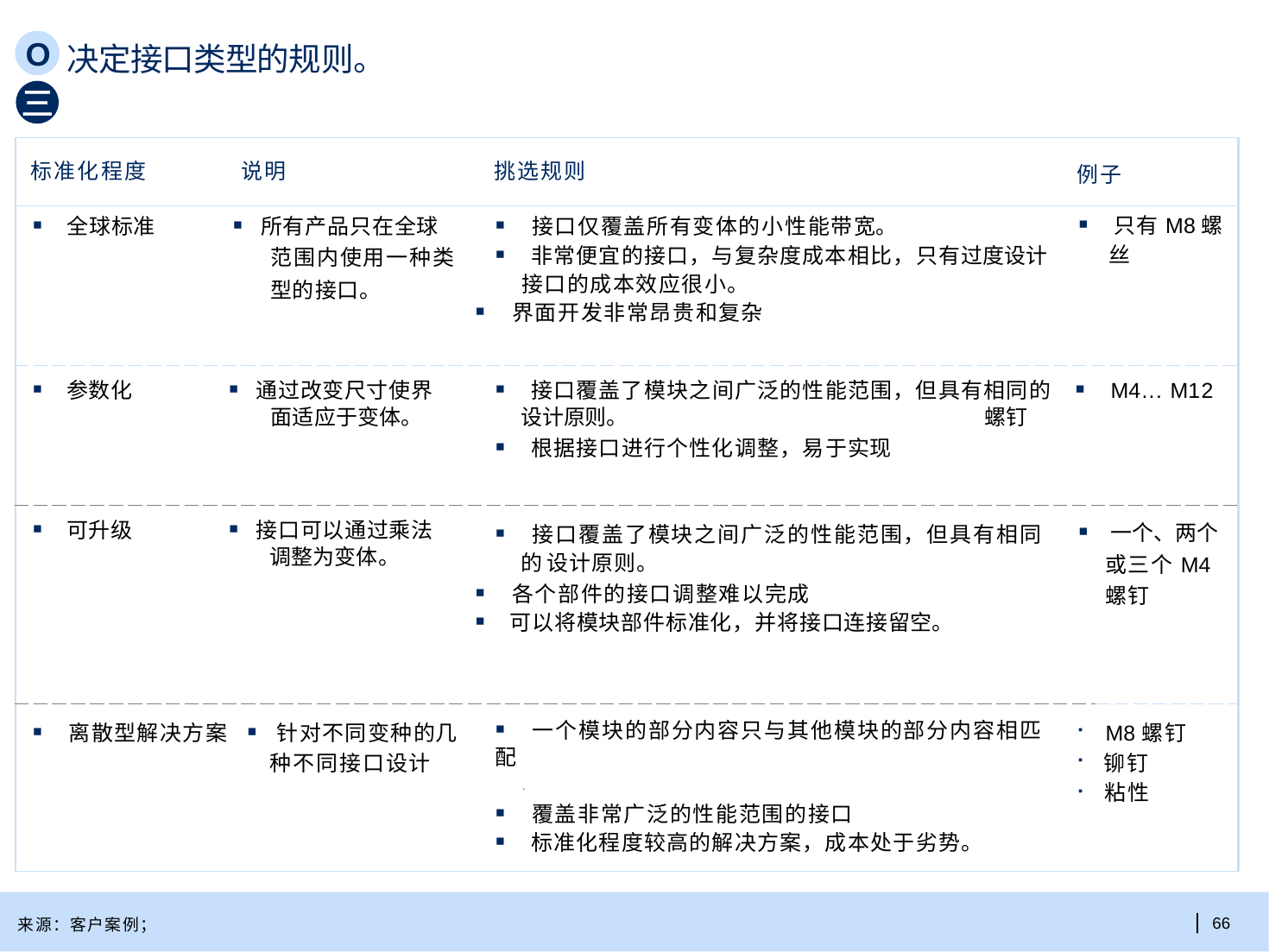

O

决定接口类型的规则。

三
| 标准化程度 | 说明 | 挑选规则 |  | 例子 |  |  |
| --- | --- | --- | --- | --- | --- | --- |
| ▪ 全球标准 ▪ 所有产品只在全球 范围内使用一种类 型的接口。 |  |  | ▪ 接口仅覆盖所有变体的小性能带宽。 ▪ 非常便宜的接口，与复杂度成本相比，只有过度设计 接口的成本效应很小。 ▪ 界面开发非常昂贵和复杂 |  | ▪ 只有M8螺 丝 |  |
| ▪ 参数化 ▪ 通过改变尺寸使界 面适应于变体。 |  |  | ▪ 接口覆盖了模块之间广泛的性能范围，但具有相同的 ▪ M4... M12 设计原则。 螺钉 ▪ 根据接口进行个性化调整，易于实现 |  |  |  |
| ▪ 可升级 ▪ 接口可以通过乘法 调整为变体。 |  |  | ▪ 接口覆盖了模块之间广泛的性能范围，但具有相同的 设计原则。 ▪ 各个部件的接口调整难以完成 ▪ 可以将模块部件标准化，并将接口连接留空。 |  | ▪ 一个、两个 或三个M4 螺钉 |  |
| ▪ 离散型解决方案 ▪ 针对不同变种的几 种不同接口设计 |  |  | ▪ 一个模块的部分内容只与其他模块的部分内容相匹配 。 ▪ 覆盖非常广泛的性能范围的接口 ▪ 标准化程度较高的解决方案，成本处于劣势。 |  | ▪ ▪ ▪ | M8螺钉 铆钉 粘性 |

|  66

来源：客户案例；